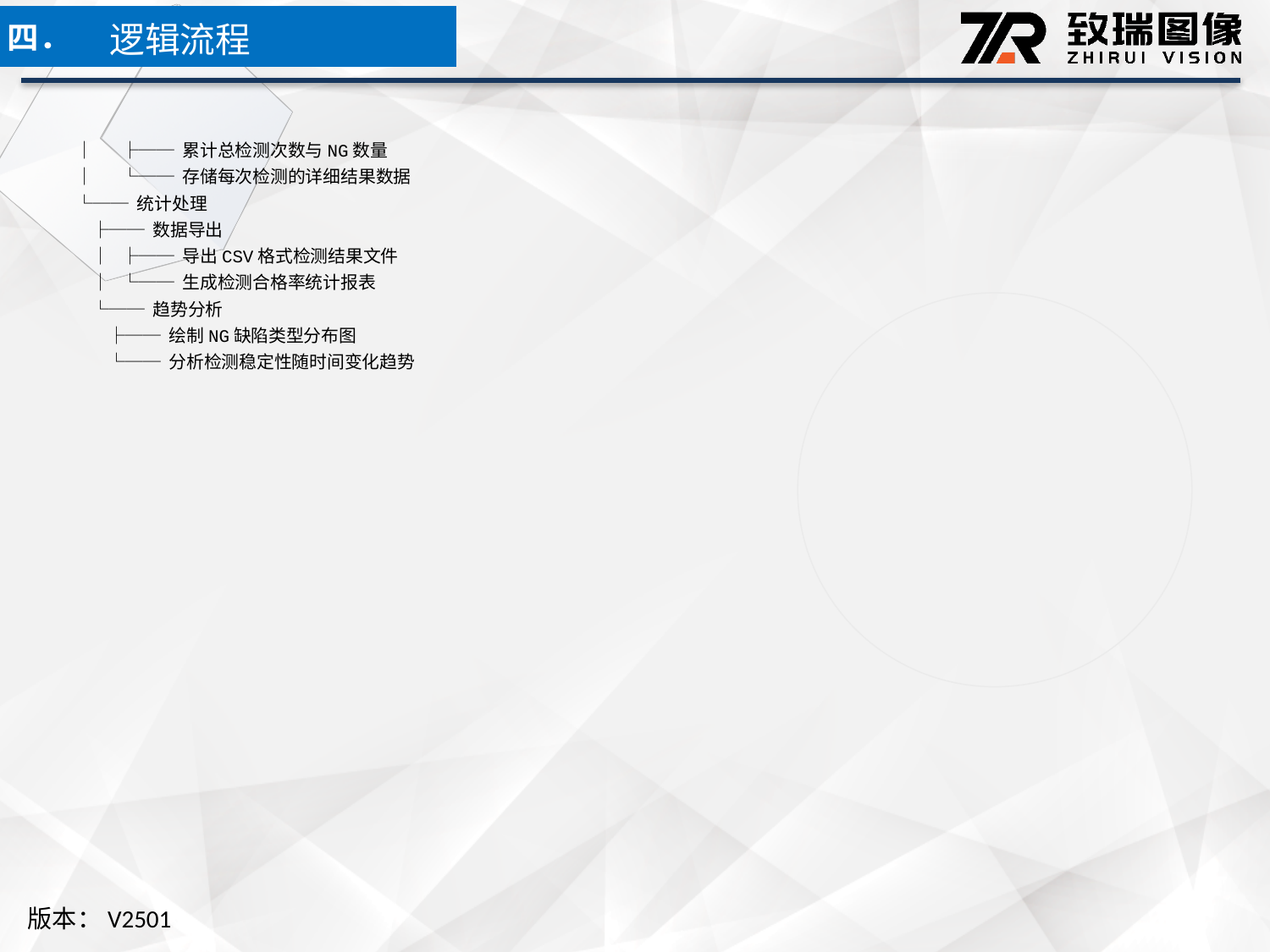

逻辑流程
四．

│       ├── 累计总检测次数与NG数量
│       └── 存储每次检测的详细结果数据
└── 统计处理
    ├── 数据导出
    │   ├── 导出CSV格式检测结果文件
    │   └── 生成检测合格率统计报表
    └── 趋势分析
        ├── 绘制NG缺陷类型分布图
        └── 分析检测稳定性随时间变化趋势